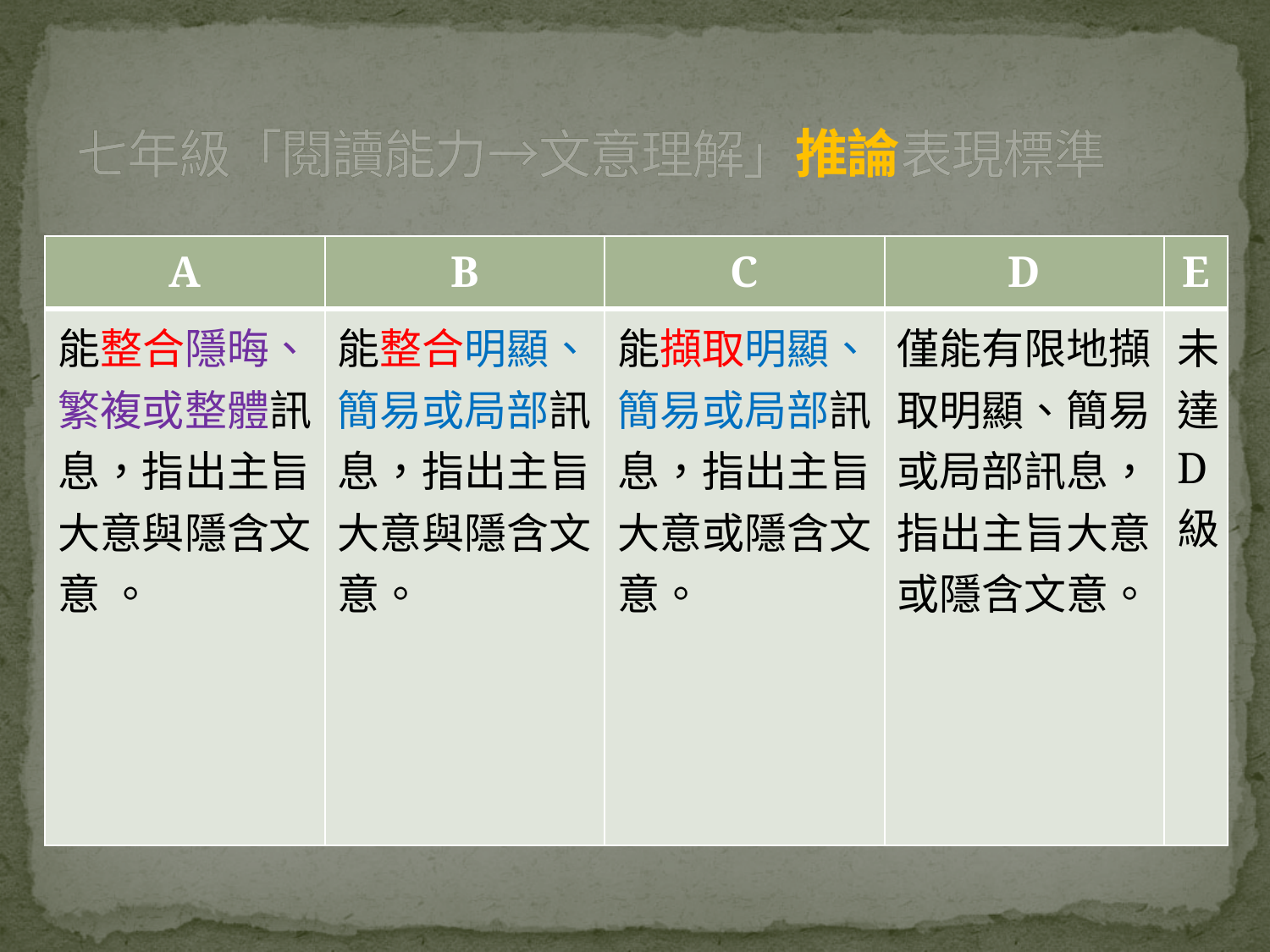

# 七年級「閱讀能力→文意理解」推論表現標準
| A | B | C | D | E |
| --- | --- | --- | --- | --- |
| 能整合隱晦、繁複或整體訊息，指出主旨大意與隱含文意 。 | 能整合明顯、簡易或局部訊息，指出主旨大意與隱含文意。 | 能擷取明顯、簡易或局部訊息，指出主旨大意或隱含文意。 | 僅能有限地擷取明顯、簡易或局部訊息，指出主旨大意或隱含文意。 | 未 達 D 級 |